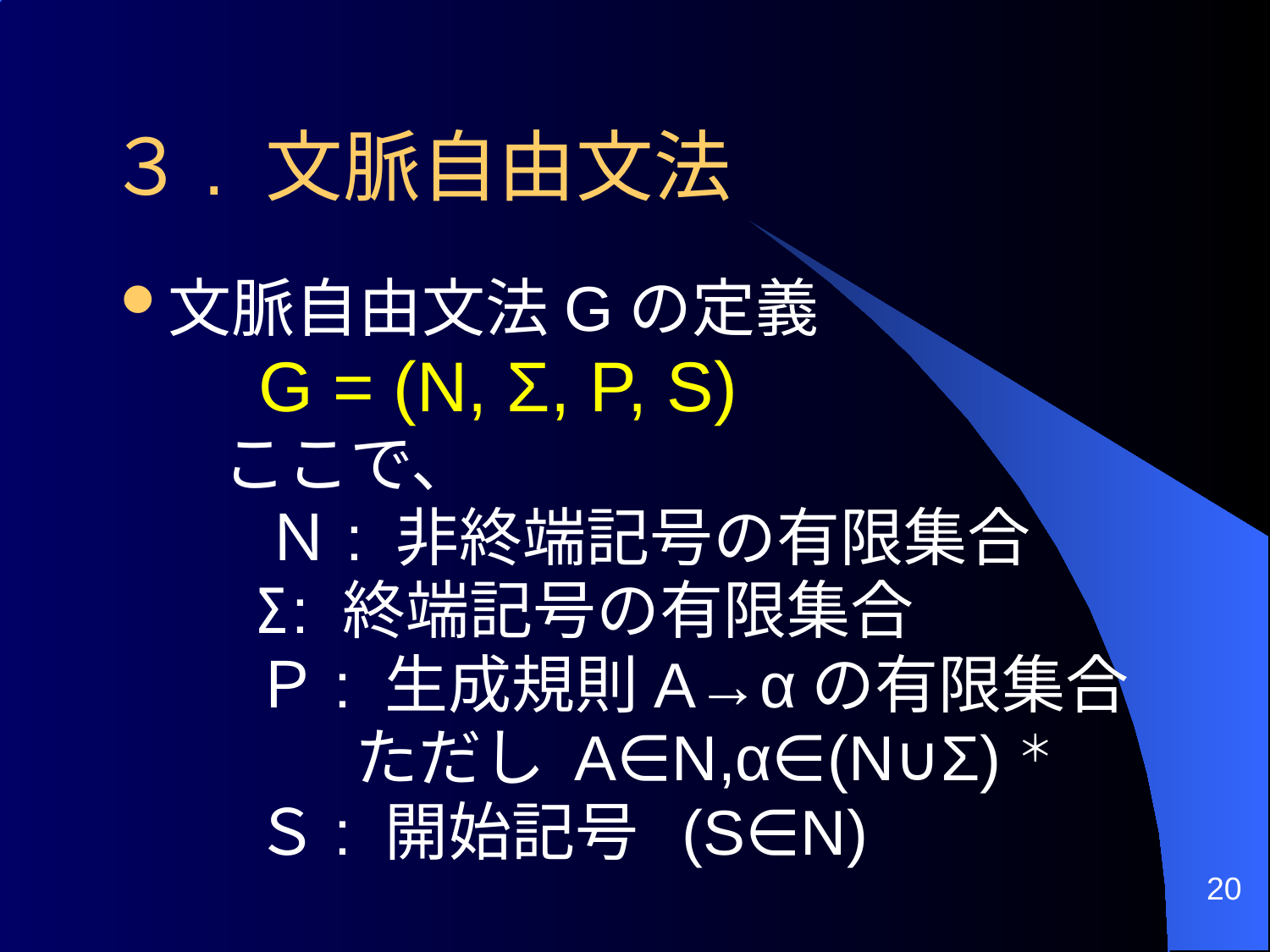

# ３. 文脈自由文法
文脈自由文法Gの定義
	  G = (N, Σ, P, S)
	ここで、
	  Ｎ: 非終端記号の有限集合
    Σ: 終端記号の有限集合
    Ｐ: 生成規則A→αの有限集合
           ただし A∈N,α∈(N∪Σ)＊
    Ｓ: 開始記号  (S∈N)
20